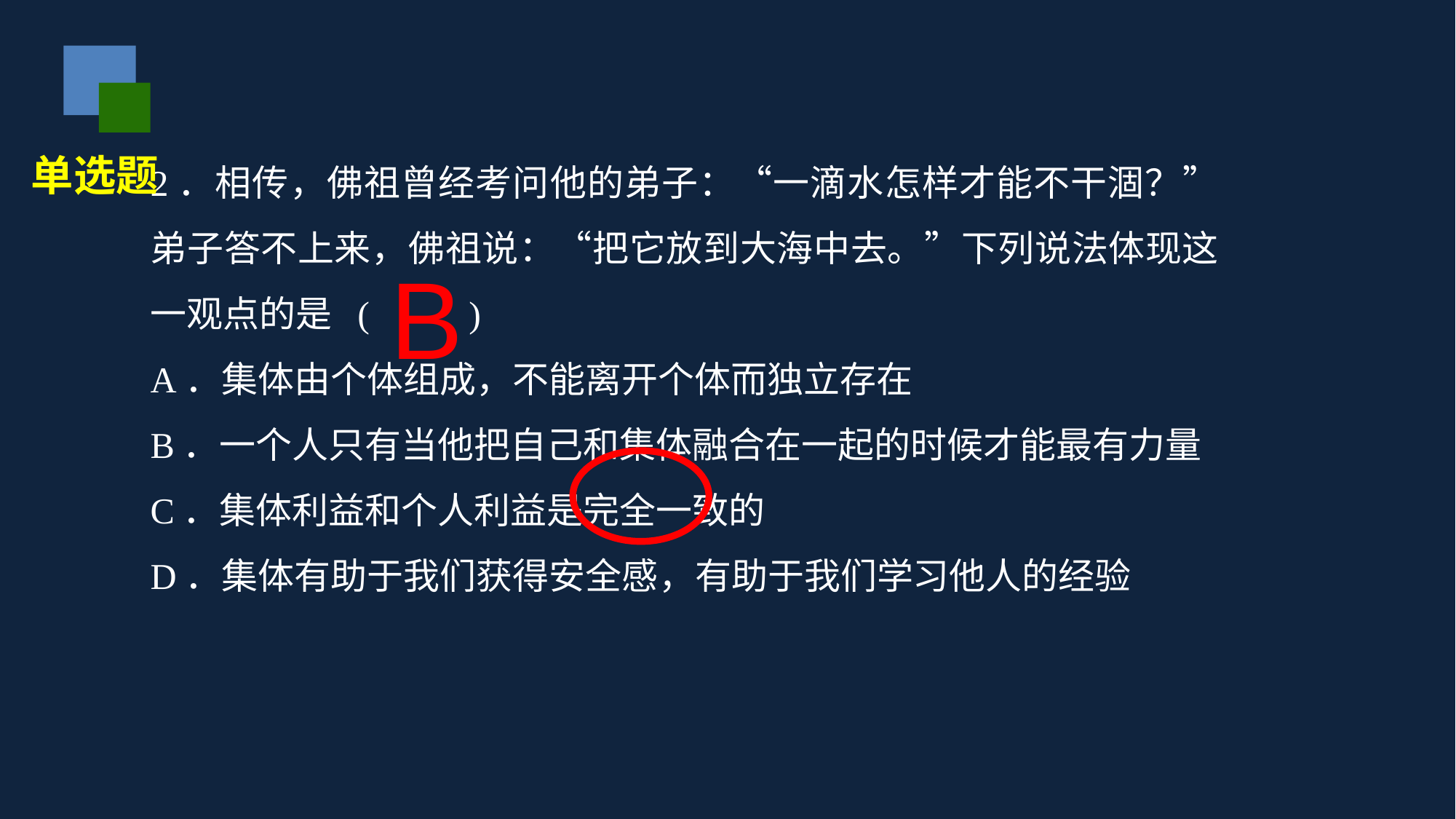

2．相传，佛祖曾经考问他的弟子：“一滴水怎样才能不干涸？”弟子答不上来，佛祖说：“把它放到大海中去。”下列说法体现这一观点的是  ( 　　)
A．集体由个体组成，不能离开个体而独立存在
B．一个人只有当他把自己和集体融合在一起的时候才能最有力量
C．集体利益和个人利益是完全一致的
D．集体有助于我们获得安全感，有助于我们学习他人的经验
单选题
B